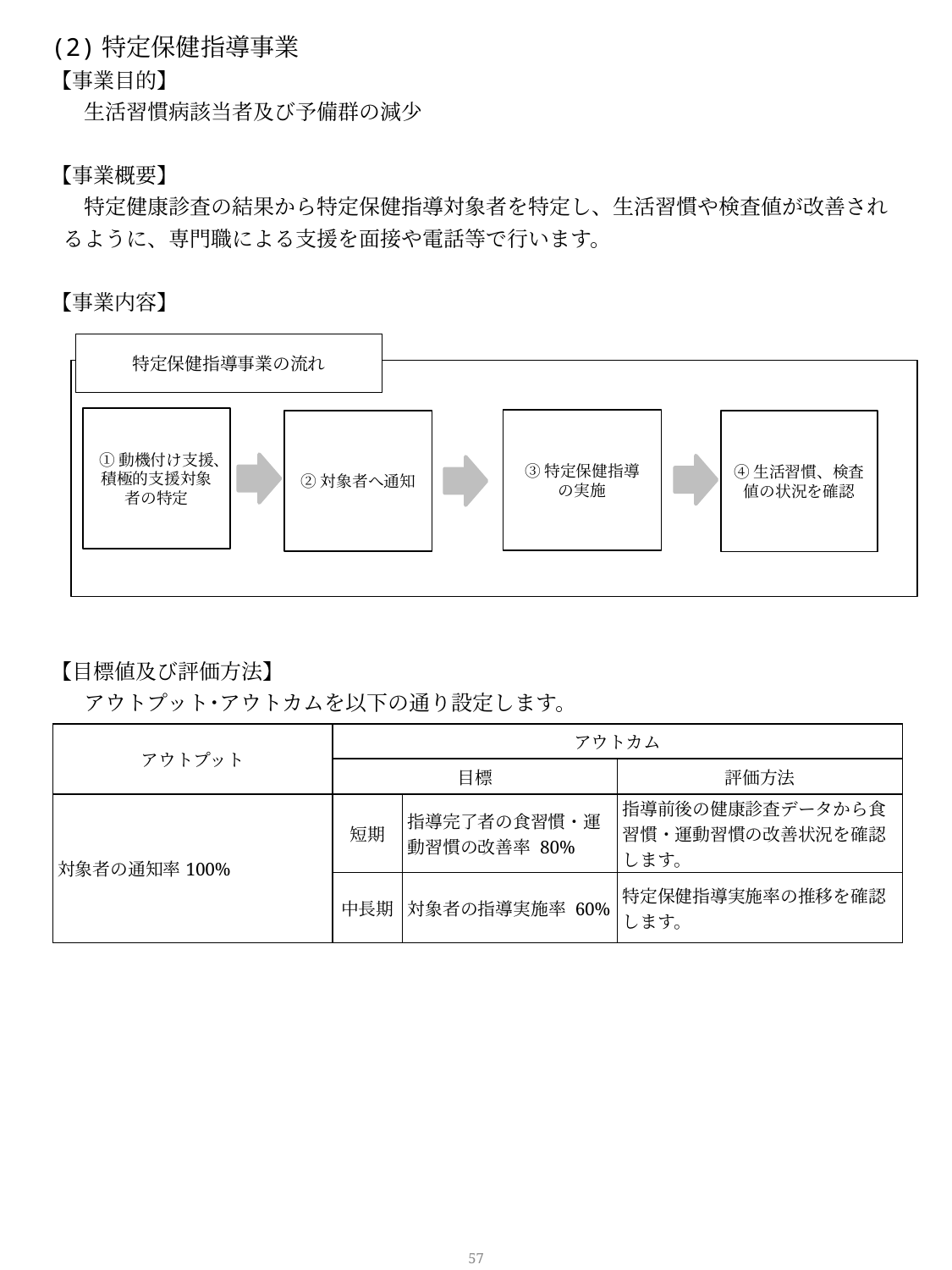

(2)特定保健指導事業
【事業目的】
　生活習慣病該当者及び予備群の減少

【事業概要】
　特定健康診査の結果から特定保健指導対象者を特定し、生活習慣や検査値が改善されるように、専門職による支援を面接や電話等で行います。

【事業内容】

特定保健指導事業の流れ

①動機付け支援、
積極的支援対象者の特定
③特定保健指導
の実施
④生活習慣、検査値の状況を確認

②対象者へ通知

【目標値及び評価方法】
　アウトプット･アウトカムを以下の通り設定します。
| アウトプット | アウトカム |  |  |
| --- | --- | --- | --- |
|  | 目標 |  | 評価方法 |
| 対象者の通知率100% | 短期 | 指導完了者の食習慣・運動習慣の改善率 80% | 指導前後の健康診査データから食習慣・運動習慣の改善状況を確認します。 |
|  | 中長期 | 対象者の指導実施率 60% | 特定保健指導実施率の推移を確認します。 |
57